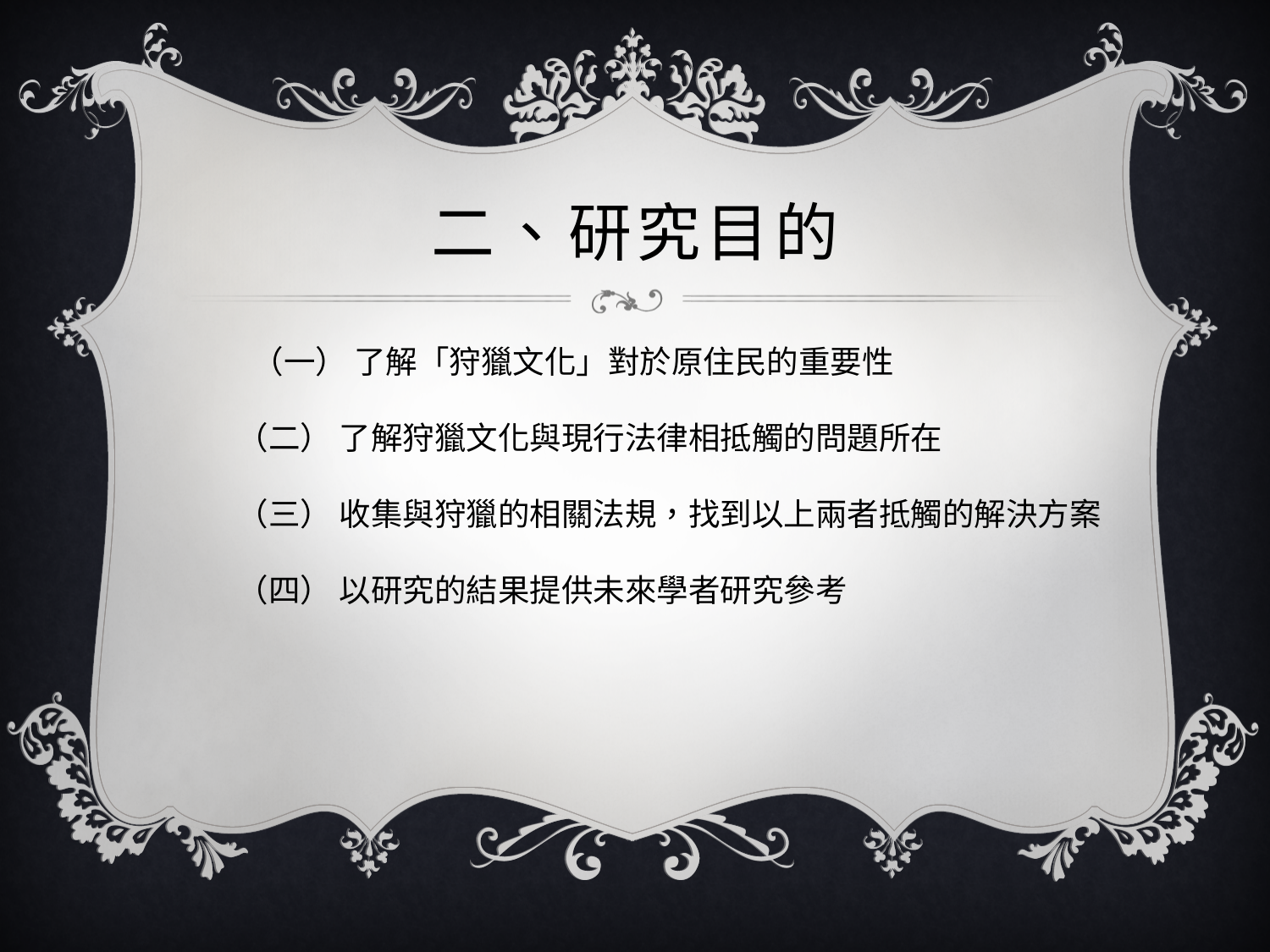

# 二、研究目的
 （一） 了解「狩獵文化」對於原住民的重要性

（二） 了解狩獵文化與現行法律相抵觸的問題所在

（三） 收集與狩獵的相關法規，找到以上兩者抵觸的解決方案

（四） 以研究的結果提供未來學者研究參考